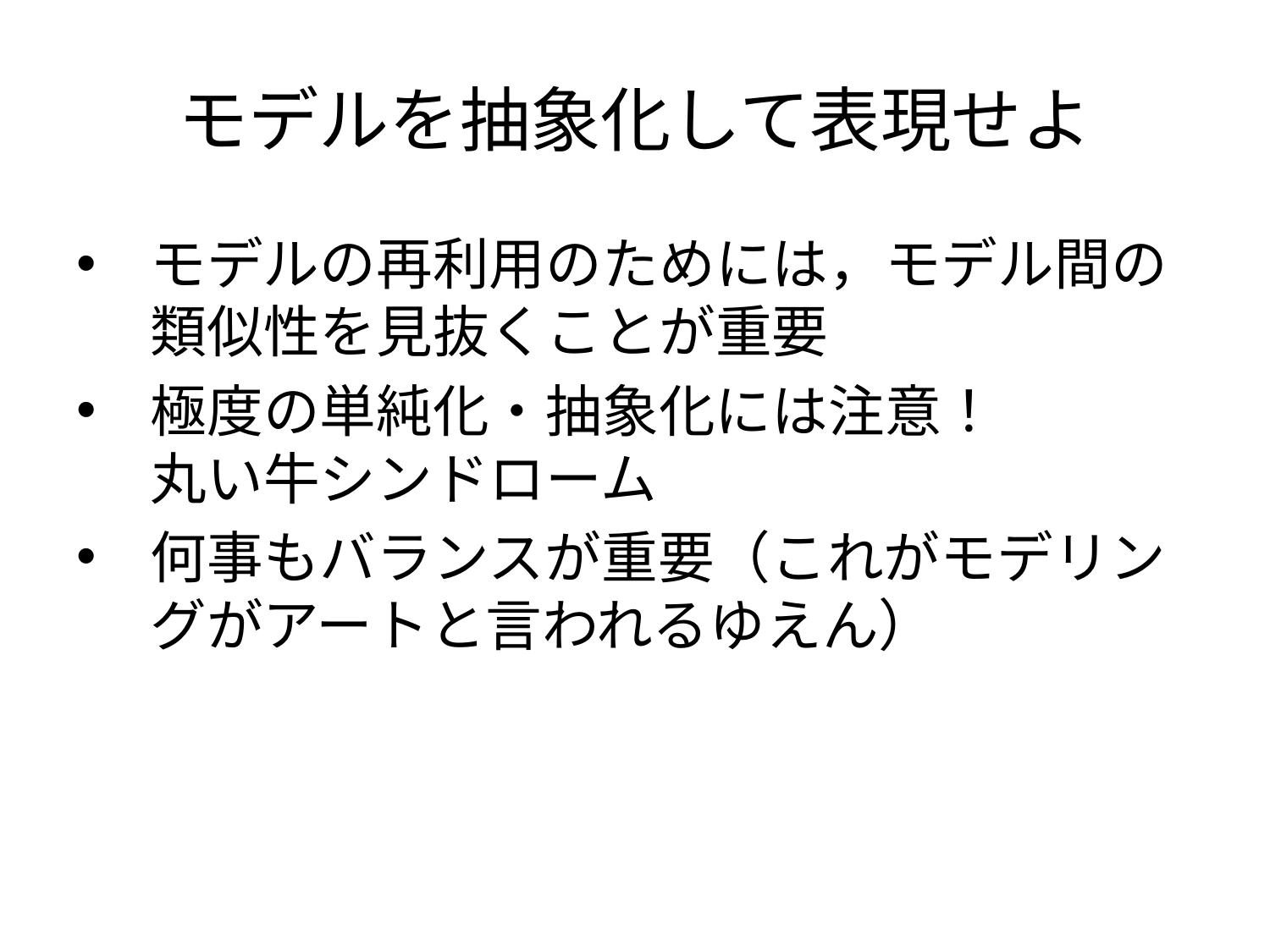

# モデルを抽象化して表現せよ
モデルの再利用のためには，モデル間の類似性を見抜くことが重要
極度の単純化・抽象化には注意！
丸い牛シンドローム
何事もバランスが重要（これがモデリングがアートと言われるゆえん）